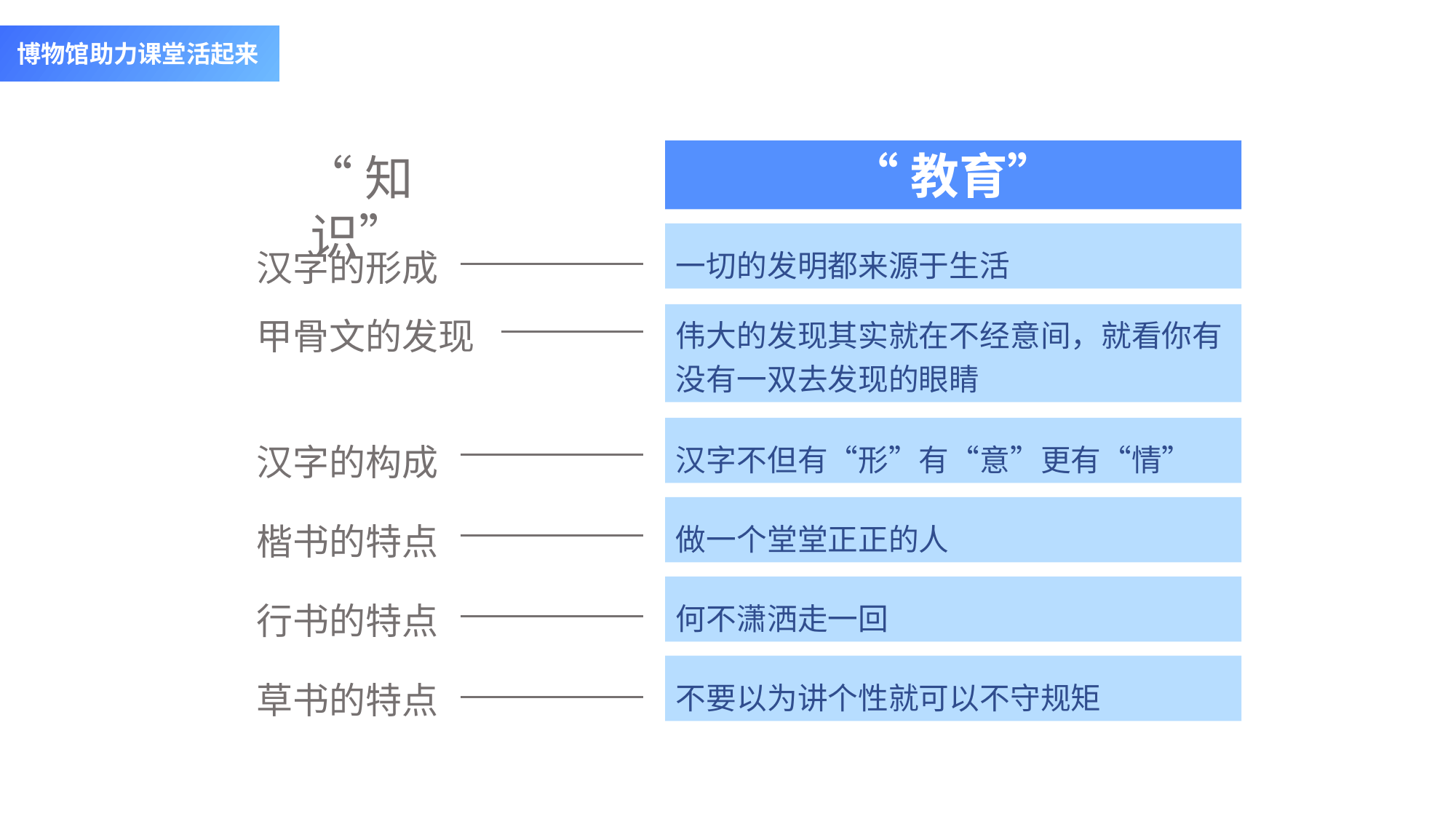

“教育”
“知识”
汉字的形成
一切的发明都来源于生活
甲骨文的发现
伟大的发现其实就在不经意间，就看你有没有一双去发现的眼睛
汉字的构成
汉字不但有“形”有“意”更有“情”
楷书的特点
做一个堂堂正正的人
行书的特点
何不潇洒走一回
草书的特点
不要以为讲个性就可以不守规矩